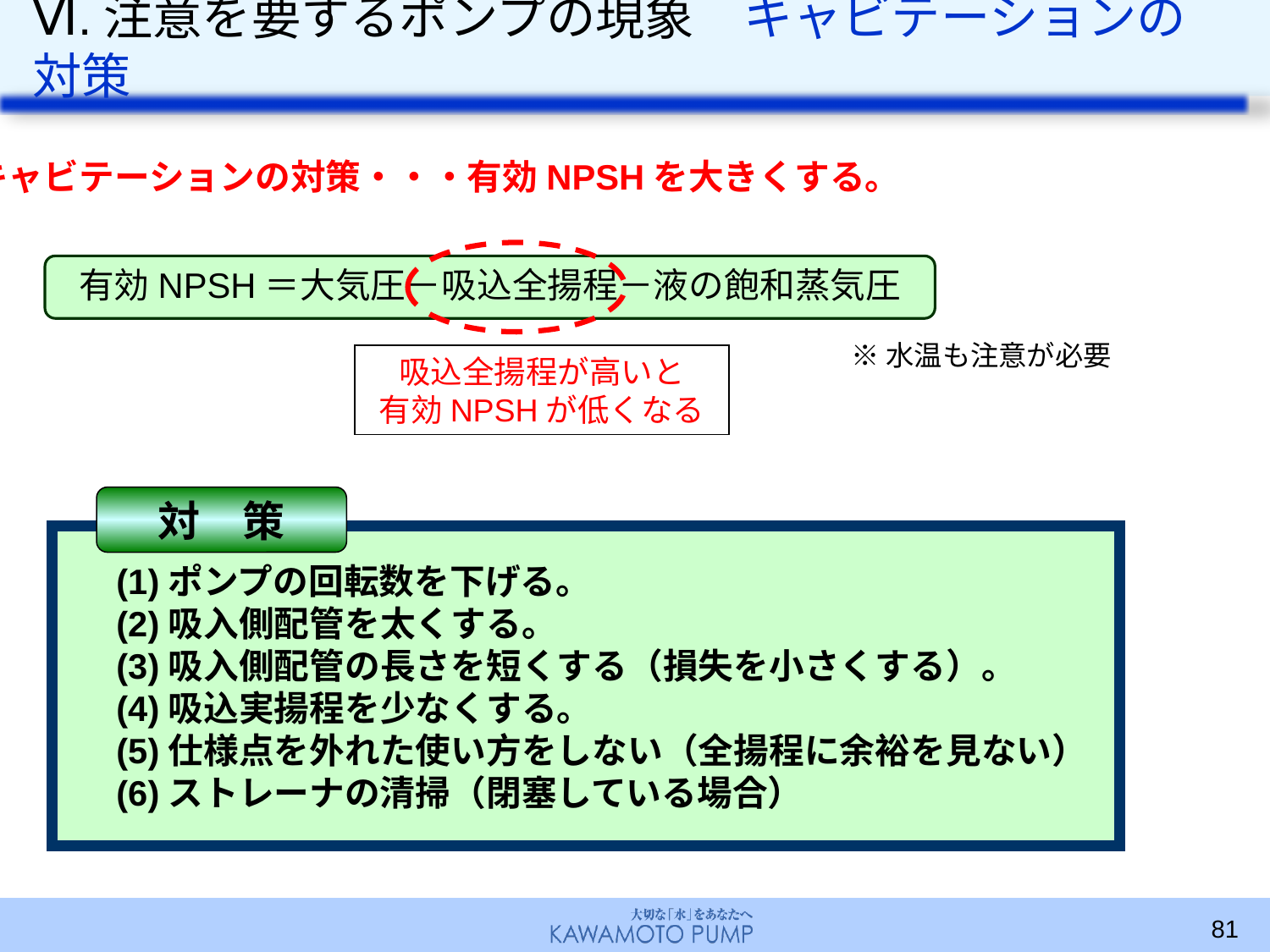

# Ⅵ.注意を要するポンプの現象　キャビテーションの対策
キャビテーションの対策・・・有効NPSHを大きくする。

有効NPSH＝大気圧－吸込全揚程－液の飽和蒸気圧
※水温も注意が必要
吸込全揚程が高いと
有効NPSHが低くなる
対　策
　 (1)ポンプの回転数を下げる。
　 (2)吸入側配管を太くする。
　 (3)吸入側配管の長さを短くする（損失を小さくする）。
　 (4)吸込実揚程を少なくする。
　 (5)仕様点を外れた使い方をしない（全揚程に余裕を見ない）
　 (6)ストレーナの清掃（閉塞している場合）
81
81